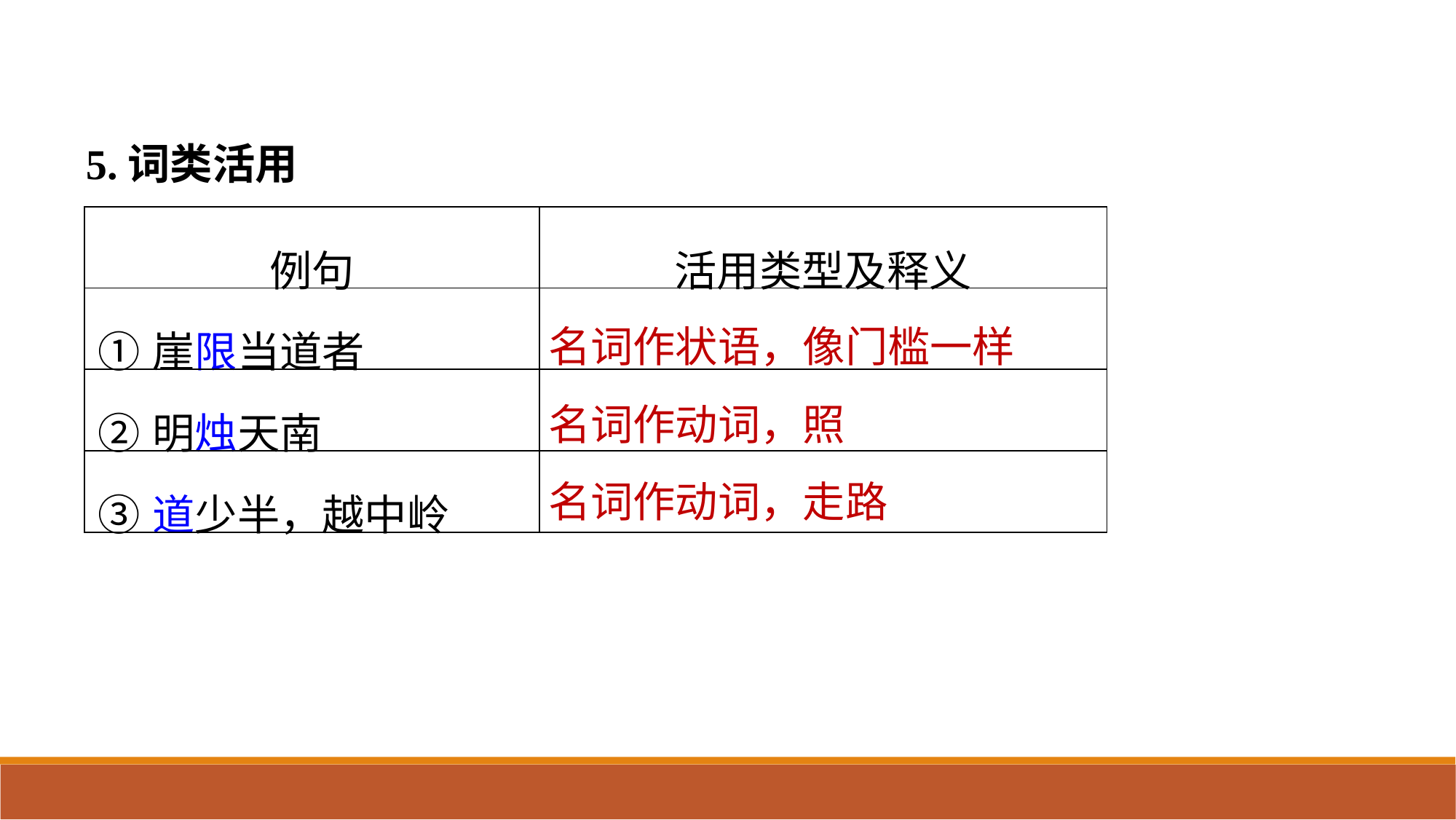

5.词类活用
| 例句 | 活用类型及释义 |
| --- | --- |
| ①崖限当道者 |  |
| ②明烛天南 |  |
| ③道少半，越中岭 |  |
名词作状语，像门槛一样
名词作动词，照
名词作动词，走路